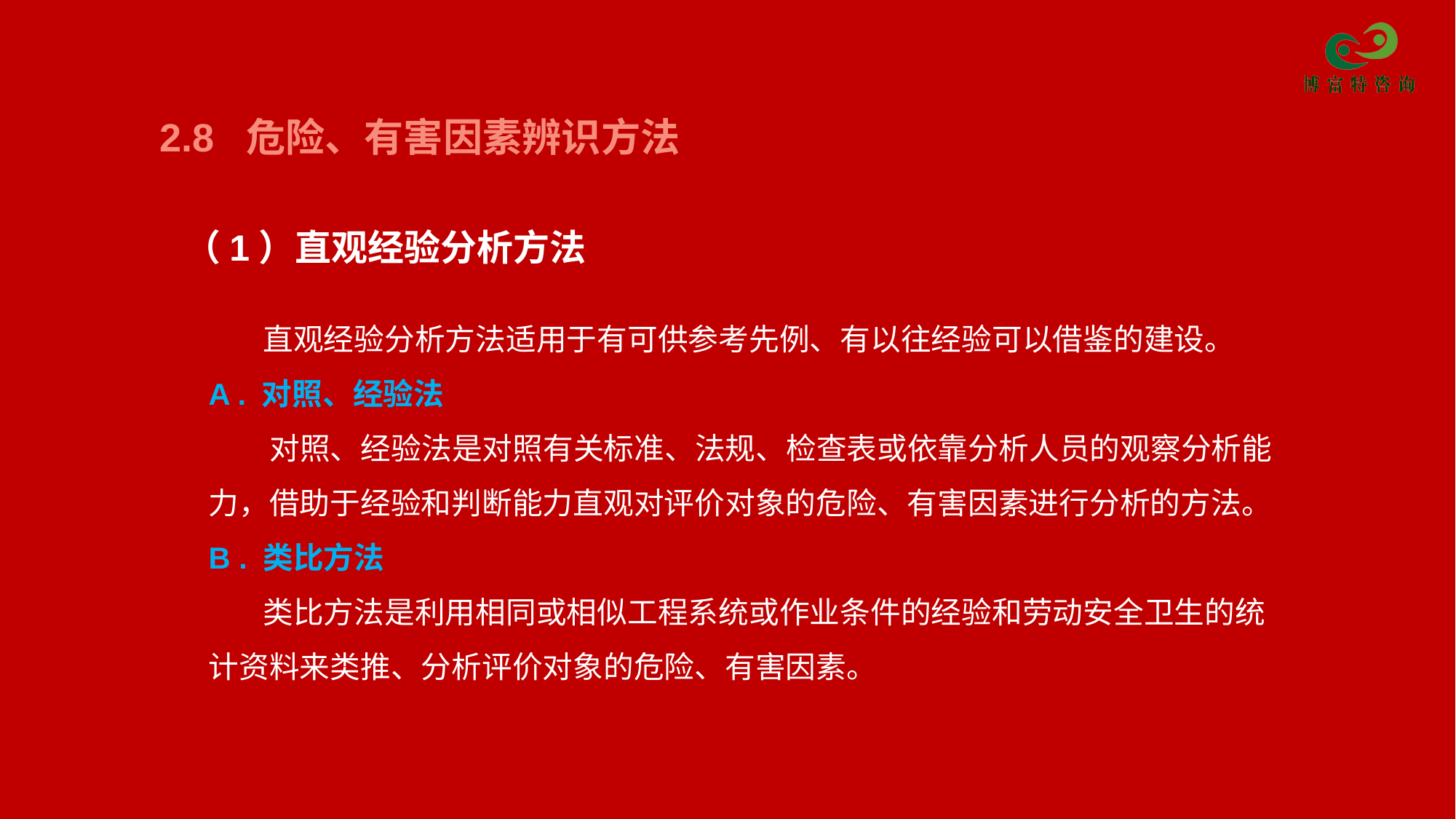

2.8  危险、有害因素辨识方法
（1）直观经验分析方法
       直观经验分析方法适用于有可供参考先例、有以往经验可以借鉴的建设。
A . 对照、经验法
        对照、经验法是对照有关标准、法规、检查表或依靠分析人员的观察分析能力，借助于经验和判断能力直观对评价对象的危险、有害因素进行分析的方法。
B . 类比方法
       类比方法是利用相同或相似工程系统或作业条件的经验和劳动安全卫生的统计资料来类推、分析评价对象的危险、有害因素。